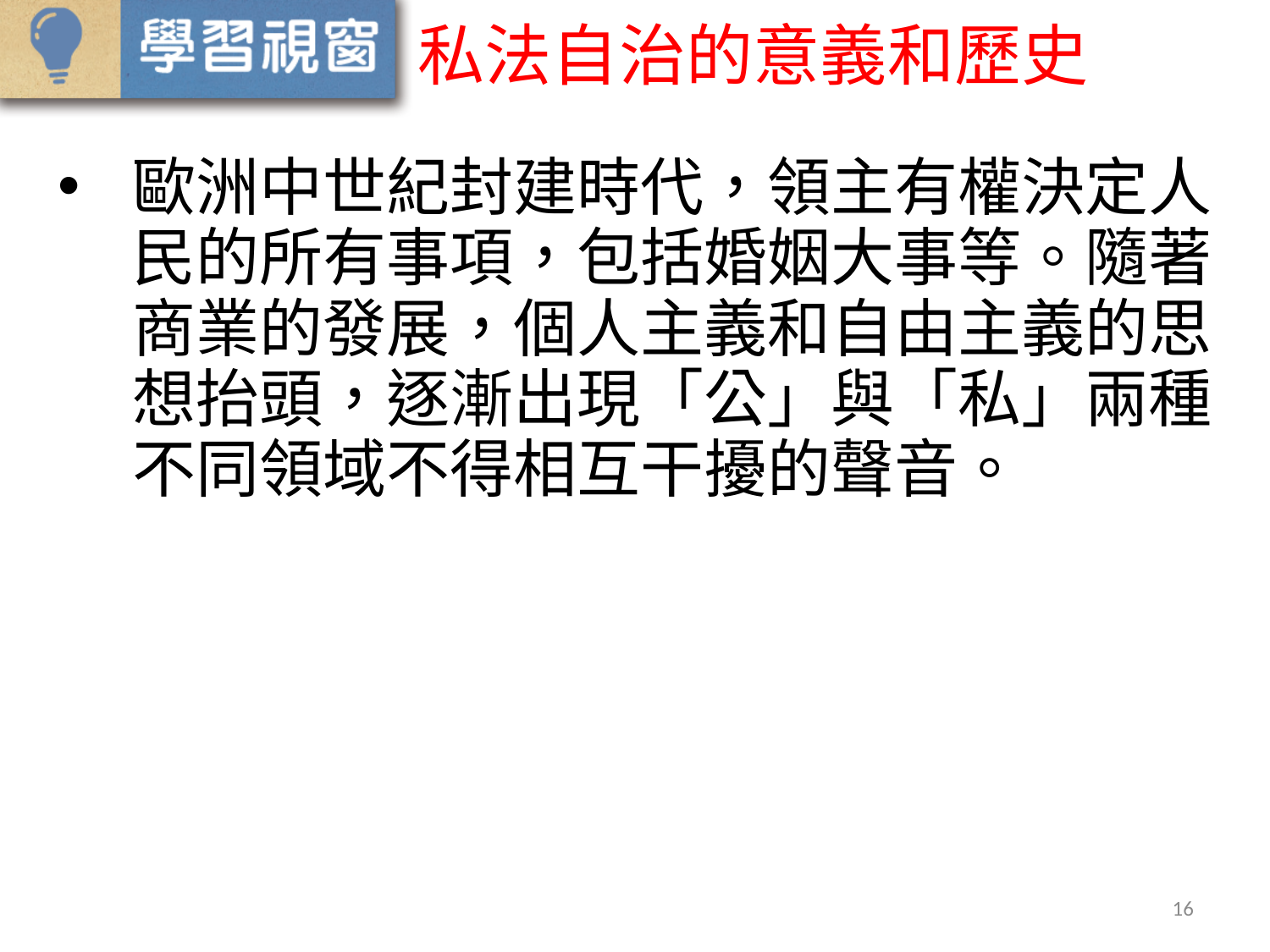

# 私法自治的意義和歷史
歐洲中世紀封建時代，領主有權決定人民的所有事項，包括婚姻大事等。隨著商業的發展，個人主義和自由主義的思想抬頭，逐漸出現「公」與「私」兩種不同領域不得相互干擾的聲音。
16